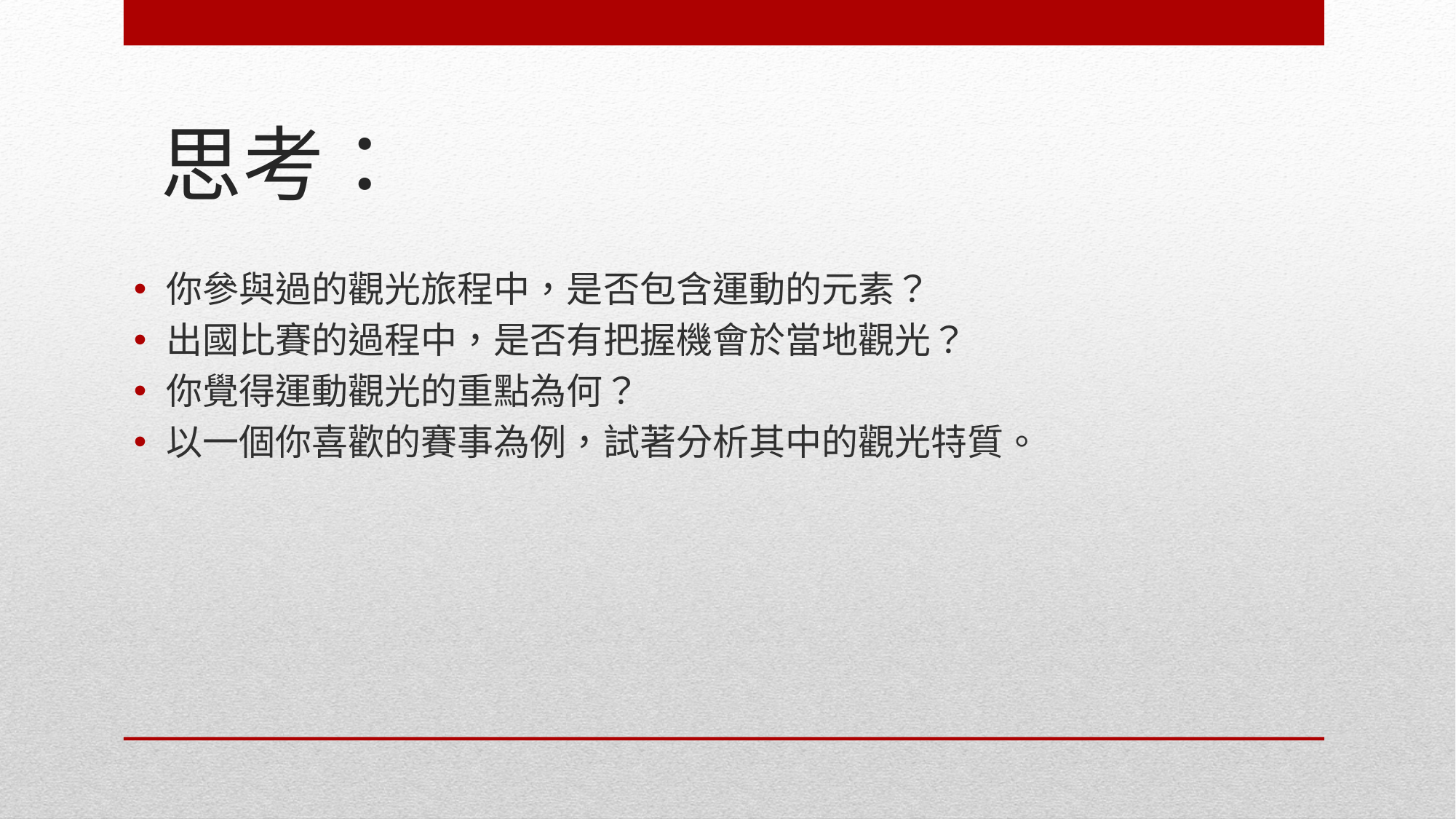

# 思考：
你參與過的觀光旅程中，是否包含運動的元素？
出國比賽的過程中，是否有把握機會於當地觀光？
你覺得運動觀光的重點為何？
以一個你喜歡的賽事為例，試著分析其中的觀光特質。